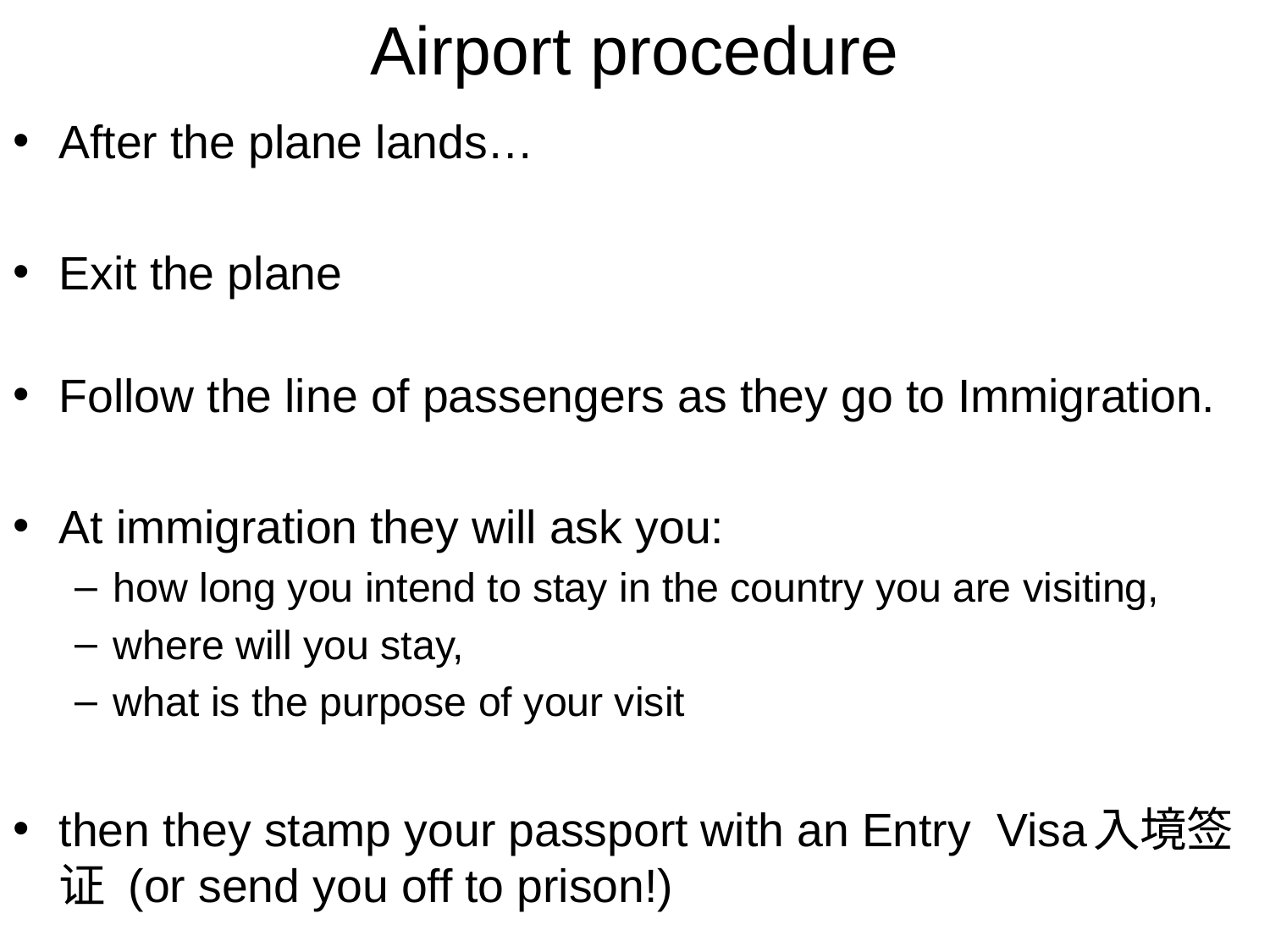

# Airport procedure
After the plane lands…

Exit the plane

Follow the line of passengers as they go to Immigration.

At immigration they will ask you:
how long you intend to stay in the country you are visiting,
where will you stay,
what is the purpose of your visit

then they stamp your passport with an Entry  Visa 入境签证 (or send you off to prison!)